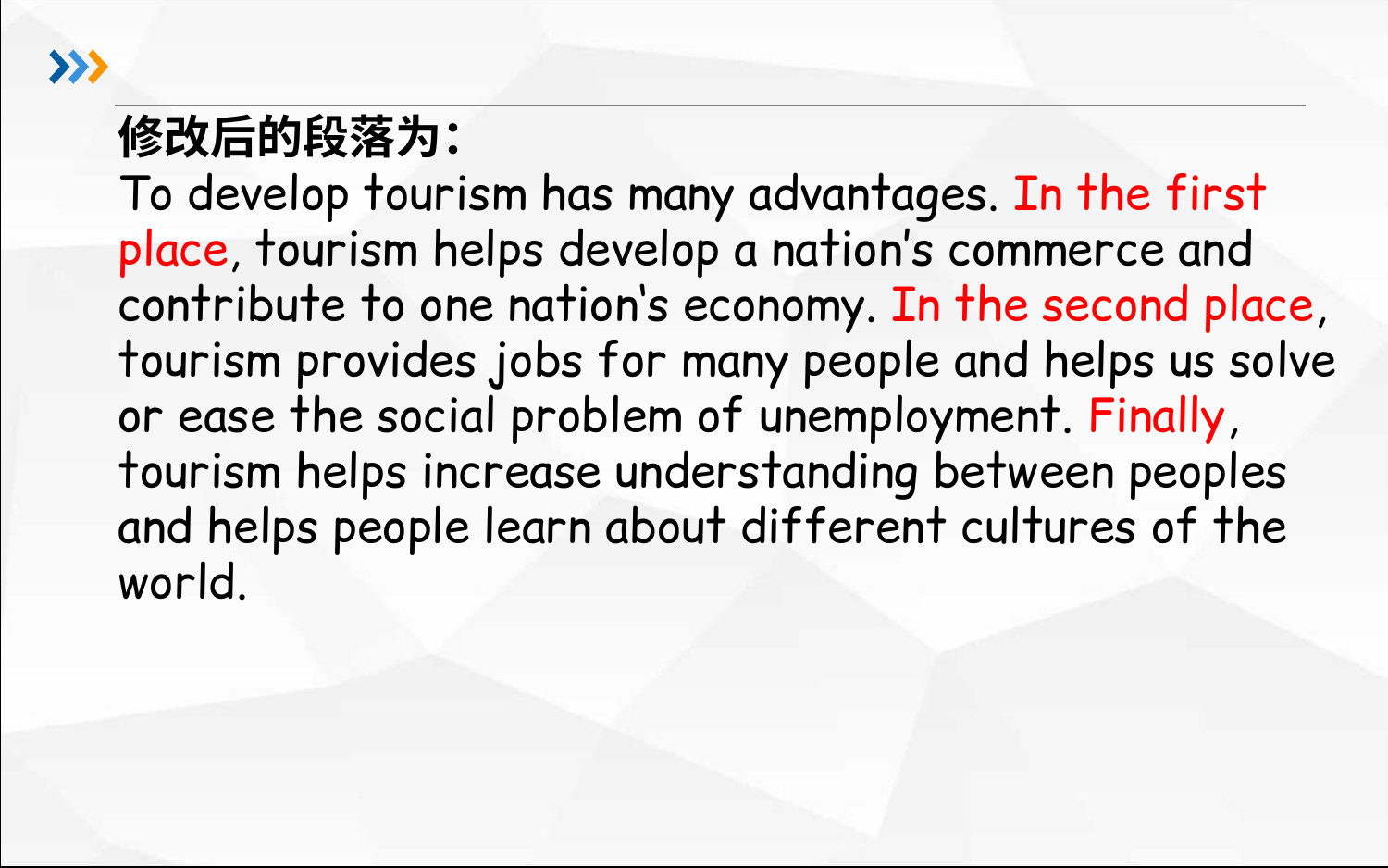

修改后的段落为：
To develop tourism has many advantages. In the first place, tourism helps develop a nation’s commerce and contribute to one nation‘s economy. In the second place, tourism provides jobs for many people and helps us solve or ease the social problem of unemployment. Finally, tourism helps increase understanding between peoples and helps people learn about different cultures of the world.